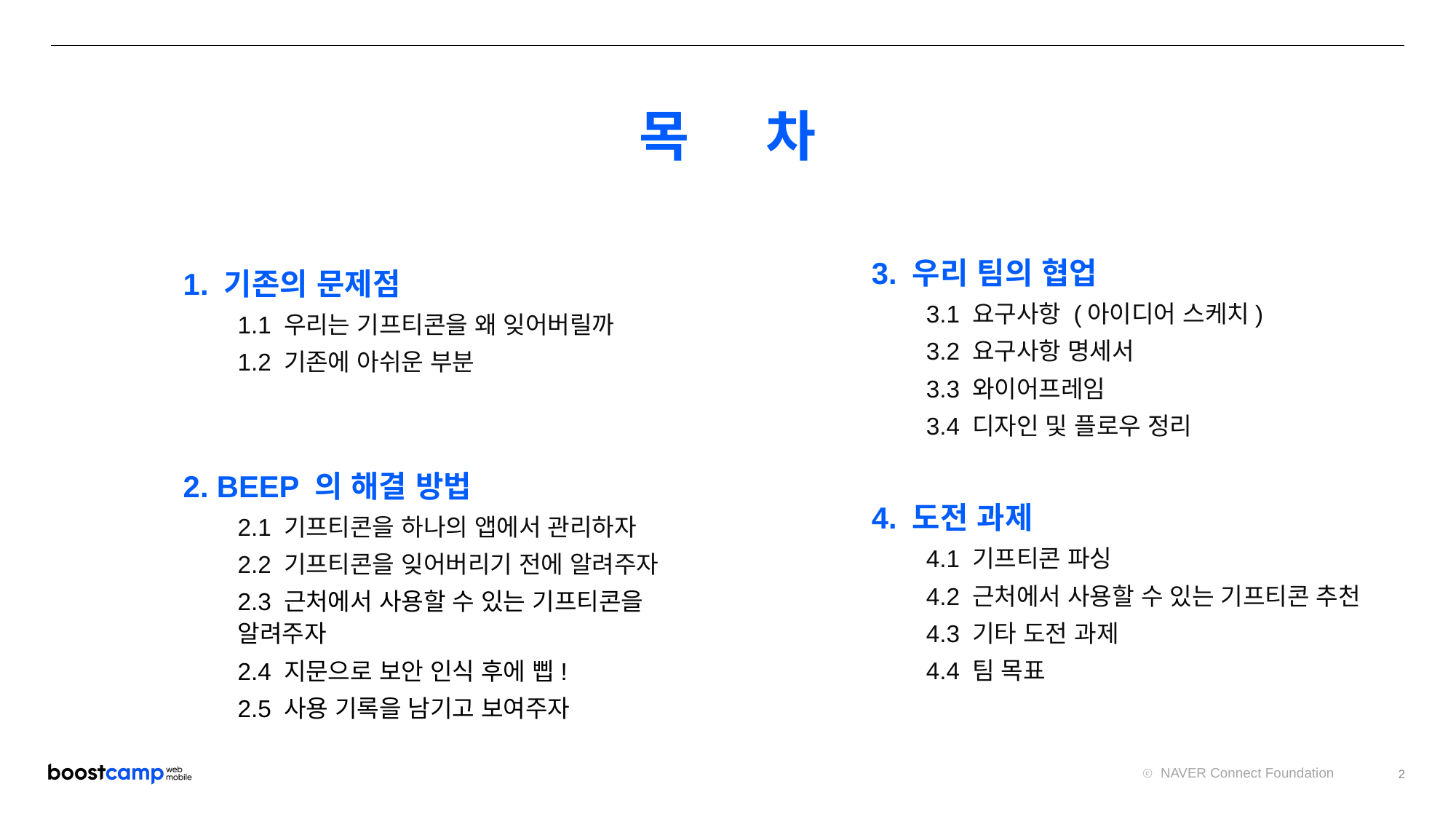

목      차

1. 기존의 문제점
1.1 우리는 기프티콘을 왜 잊어버릴까
1.2 기존에 아쉬운 부분

2. BEEP 의 해결 방법
2.1 기프티콘을 하나의 앱에서 관리하자
2.2 기프티콘을 잊어버리기 전에 알려주자
2.3 근처에서 사용할 수 있는 기프티콘을 알려주자
2.4 지문으로 보안 인식 후에 삡!
2.5 사용 기록을 남기고 보여주자

3. 우리 팀의 협업
3.1 요구사항 (아이디어 스케치)
3.2 요구사항 명세서
3.3 와이어프레임
3.4 디자인 및 플로우 정리

4. 도전 과제
4.1 기프티콘 파싱
4.2 근처에서 사용할 수 있는 기프티콘 추천
4.3 기타 도전 과제
4.4 팀 목표

2